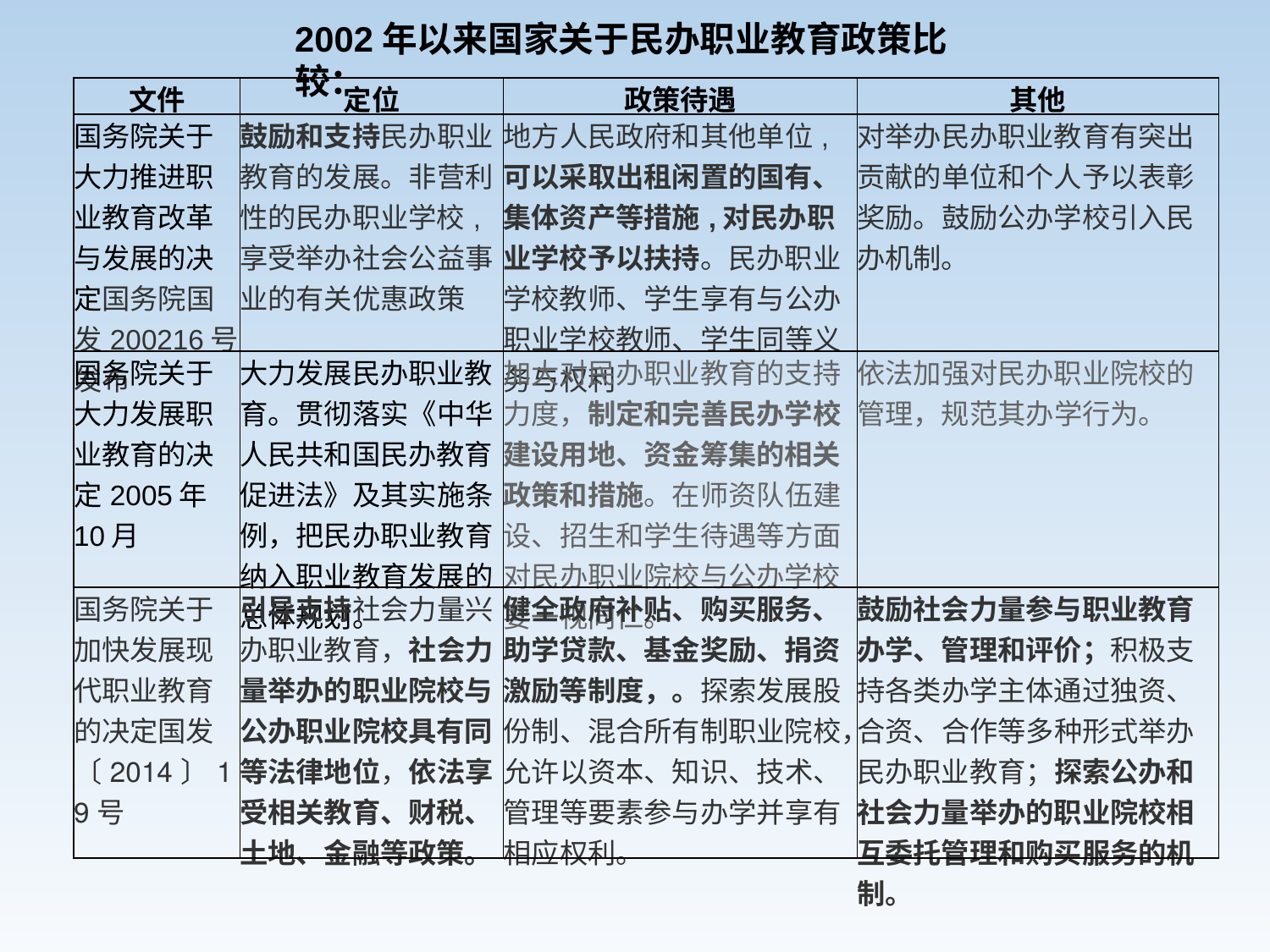

2002年以来国家关于民办职业教育政策比较：
| 文件 | 定位 | 政策待遇 | 其他 |
| --- | --- | --- | --- |
| 国务院关于大力推进职业教育改革与发展的决定国务院国发200216号发布 | 鼓励和支持民办职业教育的发展。非营利性的民办职业学校,享受举办社会公益事业的有关优惠政策 | 地方人民政府和其他单位,可以采取出租闲置的国有、集体资产等措施,对民办职业学校予以扶持。民办职业学校教师、学生享有与公办职业学校教师、学生同等义务与权利 | 对举办民办职业教育有突出贡献的单位和个人予以表彰奖励。鼓励公办学校引入民办机制。 |
| 国务院关于大力发展职业教育的决定2005年10月 | 大力发展民办职业教育。贯彻落实《中华人民共和国民办教育促进法》及其实施条例，把民办职业教育纳入职业教育发展的总体规划。 | 加大对民办职业教育的支持力度，制定和完善民办学校建设用地、资金筹集的相关政策和措施。在师资队伍建设、招生和学生待遇等方面对民办职业院校与公办学校要一视同仁。 | 依法加强对民办职业院校的管理，规范其办学行为。 |
| 国务院关于加快发展现代职业教育的决定国发〔2014〕19号 | 引导支持社会力量兴办职业教育，社会力量举办的职业院校与公办职业院校具有同等法律地位，依法享受相关教育、财税、土地、金融等政策。 | 健全政府补贴、购买服务、助学贷款、基金奖励、捐资激励等制度，。探索发展股份制、混合所有制职业院校，允许以资本、知识、技术、管理等要素参与办学并享有相应权利。 | 鼓励社会力量参与职业教育办学、管理和评价；积极支持各类办学主体通过独资、合资、合作等多种形式举办民办职业教育；探索公办和社会力量举办的职业院校相互委托管理和购买服务的机制。 |